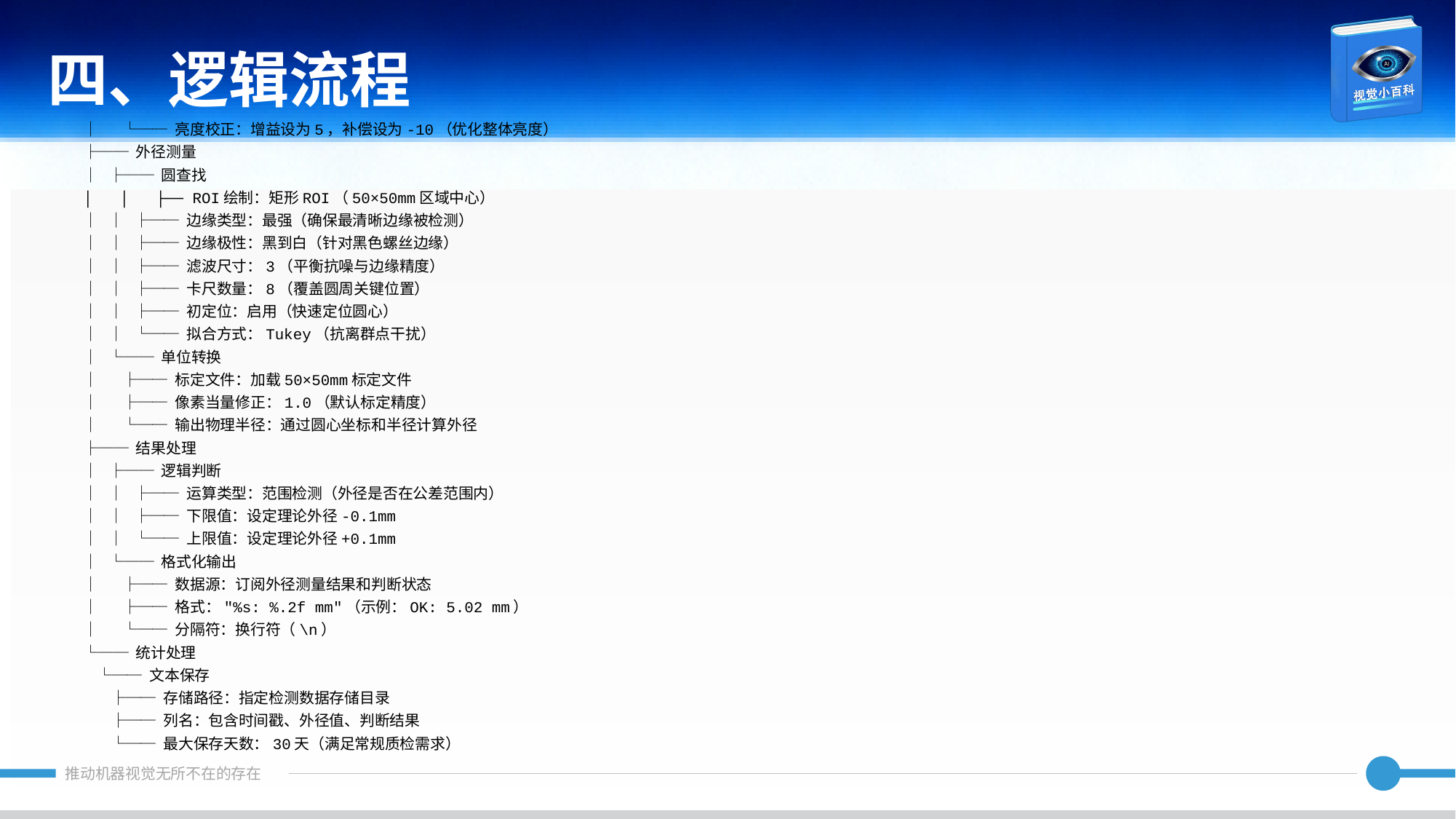

四、逻辑流程

│       └── 亮度校正：增益设为5，补偿设为-10（优化整体亮度）
├── 外径测量
│   ├── 圆查找
│   │   ├── ROI绘制：矩形ROI（50×50mm区域中心）
│   │   ├── 边缘类型：最强（确保最清晰边缘被检测）
│   │   ├── 边缘极性：黑到白（针对黑色螺丝边缘）
│   │   ├── 滤波尺寸：3（平衡抗噪与边缘精度）
│   │   ├── 卡尺数量：8（覆盖圆周关键位置）
│   │   ├── 初定位：启用（快速定位圆心）
│   │   └── 拟合方式：Tukey（抗离群点干扰）
│   └── 单位转换
│       ├── 标定文件：加载50×50mm标定文件
│       ├── 像素当量修正：1.0（默认标定精度）
│       └── 输出物理半径：通过圆心坐标和半径计算外径
├── 结果处理
│   ├── 逻辑判断
│   │   ├── 运算类型：范围检测（外径是否在公差范围内）
│   │   ├── 下限值：设定理论外径-0.1mm
│   │   └── 上限值：设定理论外径+0.1mm
│   └── 格式化输出
│       ├── 数据源：订阅外径测量结果和判断状态
│       ├── 格式："%s: %.2f mm"（示例：OK: 5.02 mm）
│       └── 分隔符：换行符（\n）
└── 统计处理
    └── 文本保存
        ├── 存储路径：指定检测数据存储目录
        ├── 列名：包含时间戳、外径值、判断结果
        └── 最大保存天数：30天（满足常规质检需求）
9